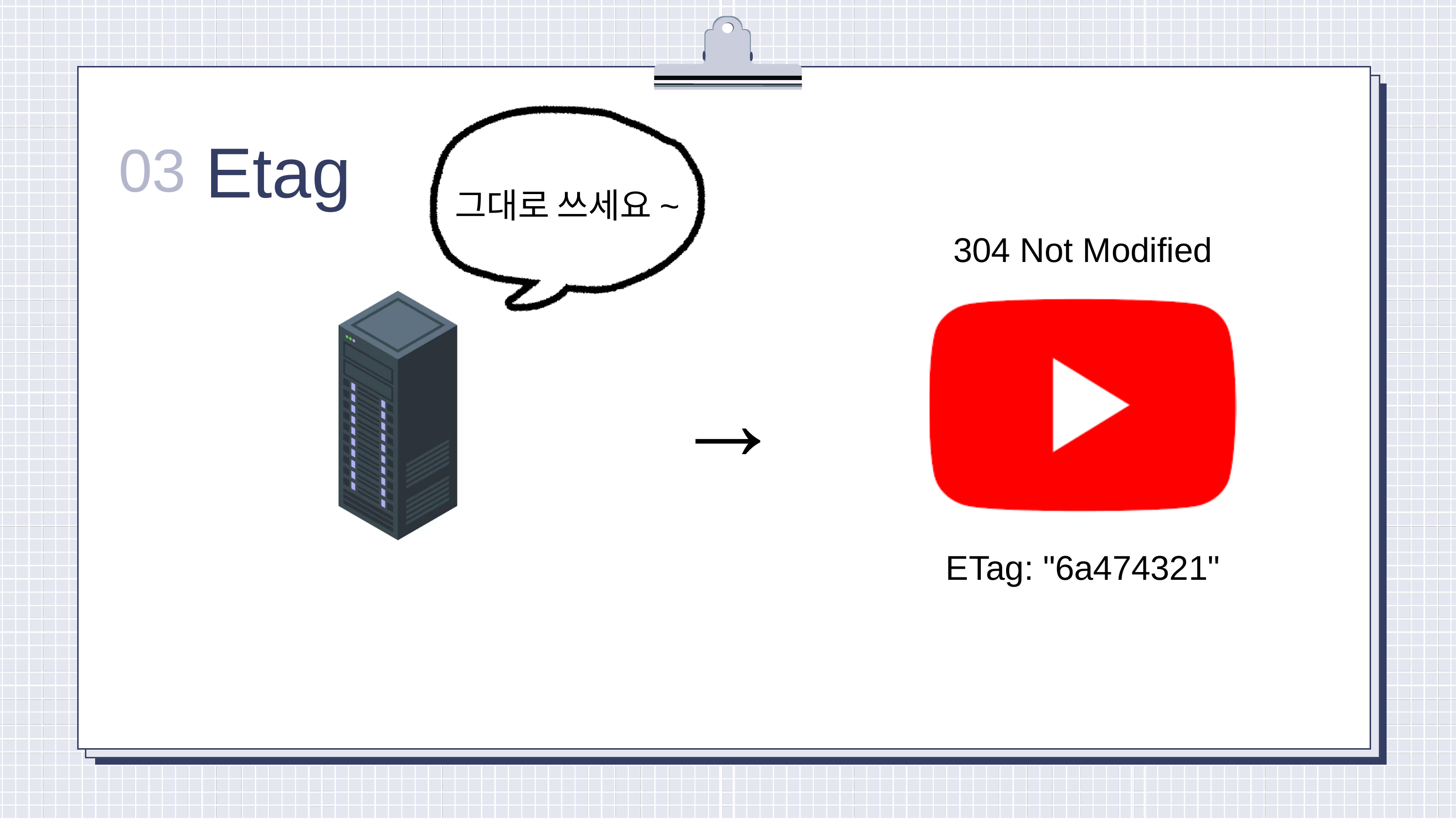

Etag
03
그대로 쓰세요~
304 Not Modified

→
ETag: "6a474321"